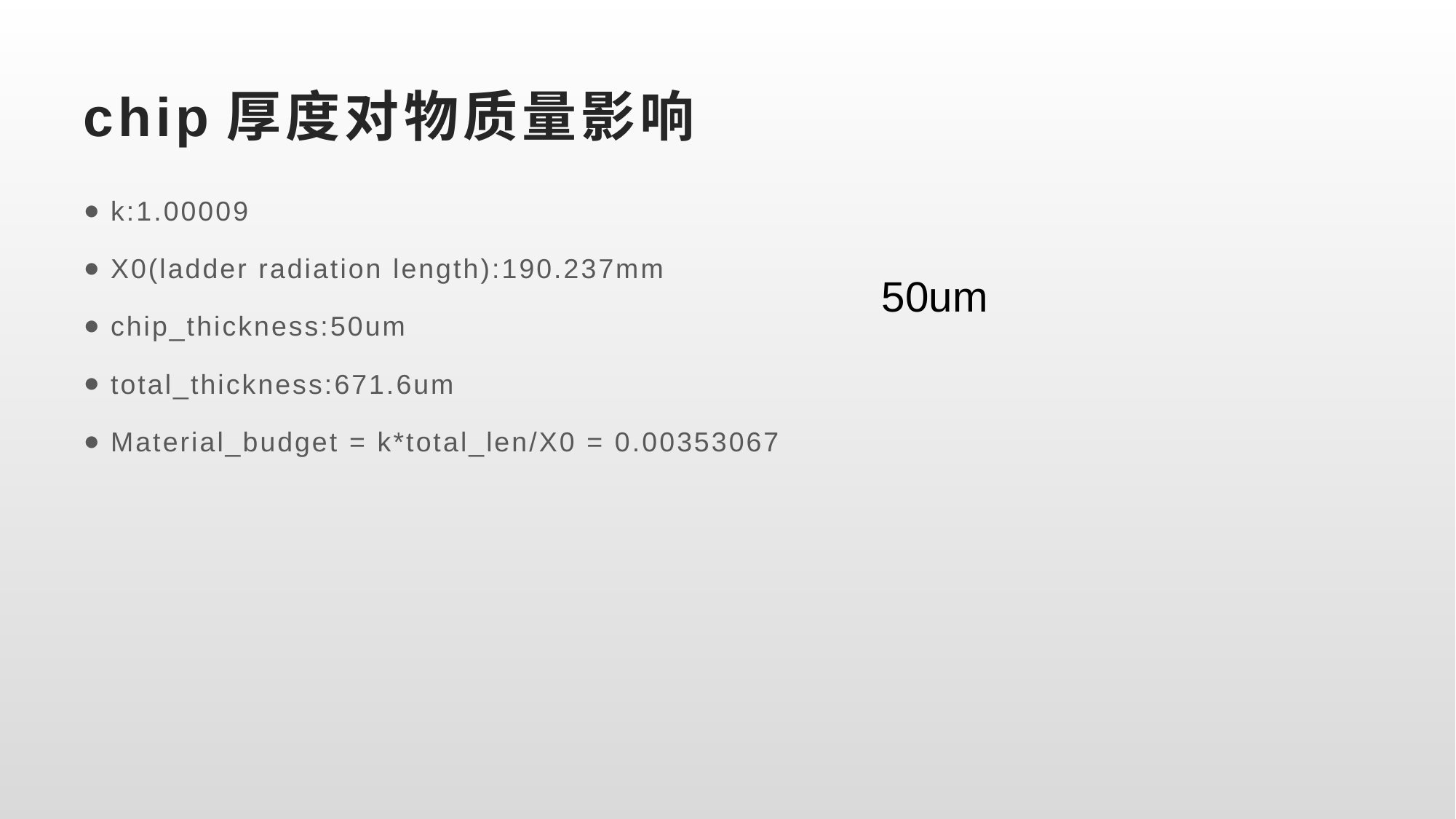

# chip厚度对物质量影响
k:1.00009
X0(ladder radiation length):190.237mm
chip_thickness:50um
total_thickness:671.6um
Material_budget = k*total_len/X0 = 0.00353067

50um